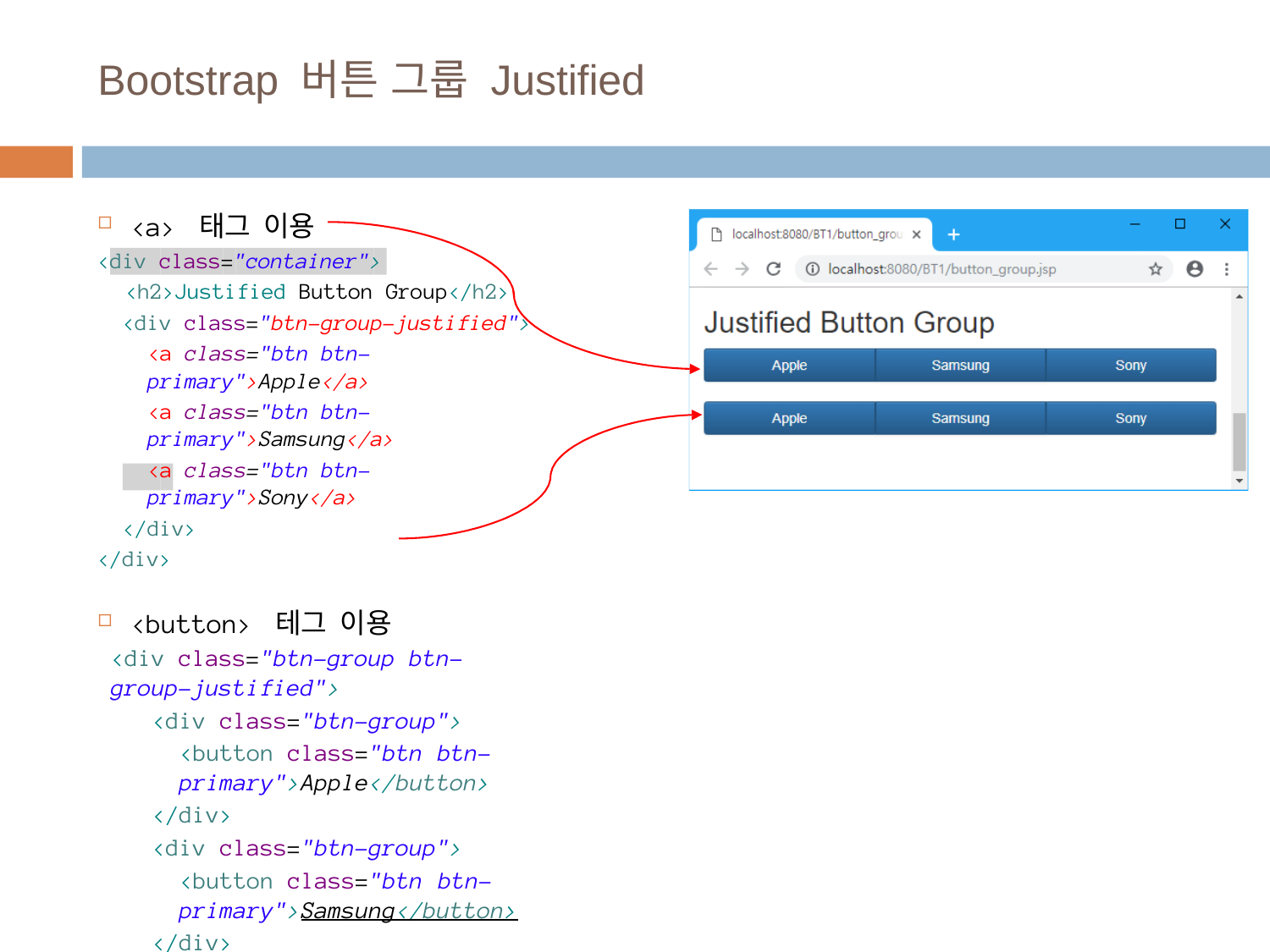

# Bootstrap 버튼 그룹 Justified
<a> 태그 이용
<div class="container">
<h2>Justified Button Group</h2>
<div class="btn-group-justified">
<a class="btn btn-primary">Apple</a>
<a class="btn btn-primary">Samsung</a>
<a class="btn btn-primary">Sony</a>
</div>
</div>

<button> 테그 이용
<div class="btn-group btn-group-justified">
<div class="btn-group">
<button class="btn btn-primary">Apple</button>
</div>
<div class="btn-group">
<button class="btn btn-primary">Samsung</button>
</div>
<div class="btn-group">
<button class="btn btn-primary">Sony</button>
</div>
</div>